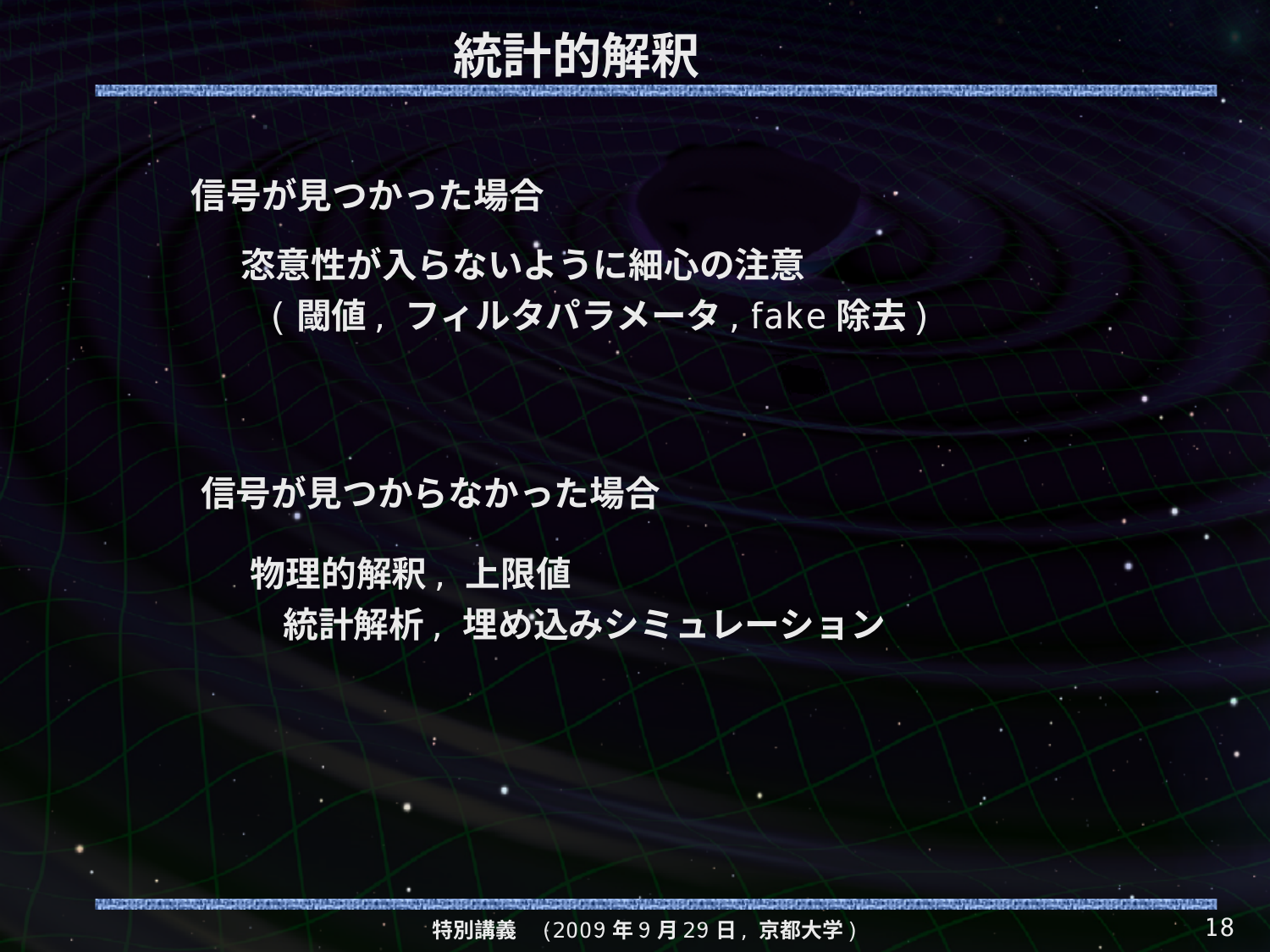

# 統計的解釈
信号が見つかった場合
恣意性が入らないように細心の注意
   (閾値, フィルタパラメータ, fake除去)
信号が見つからなかった場合
物理的解釈, 上限値
   統計解析, 埋め込みシミュレーション
18
特別講義　(2009年9月29日, 京都大学)